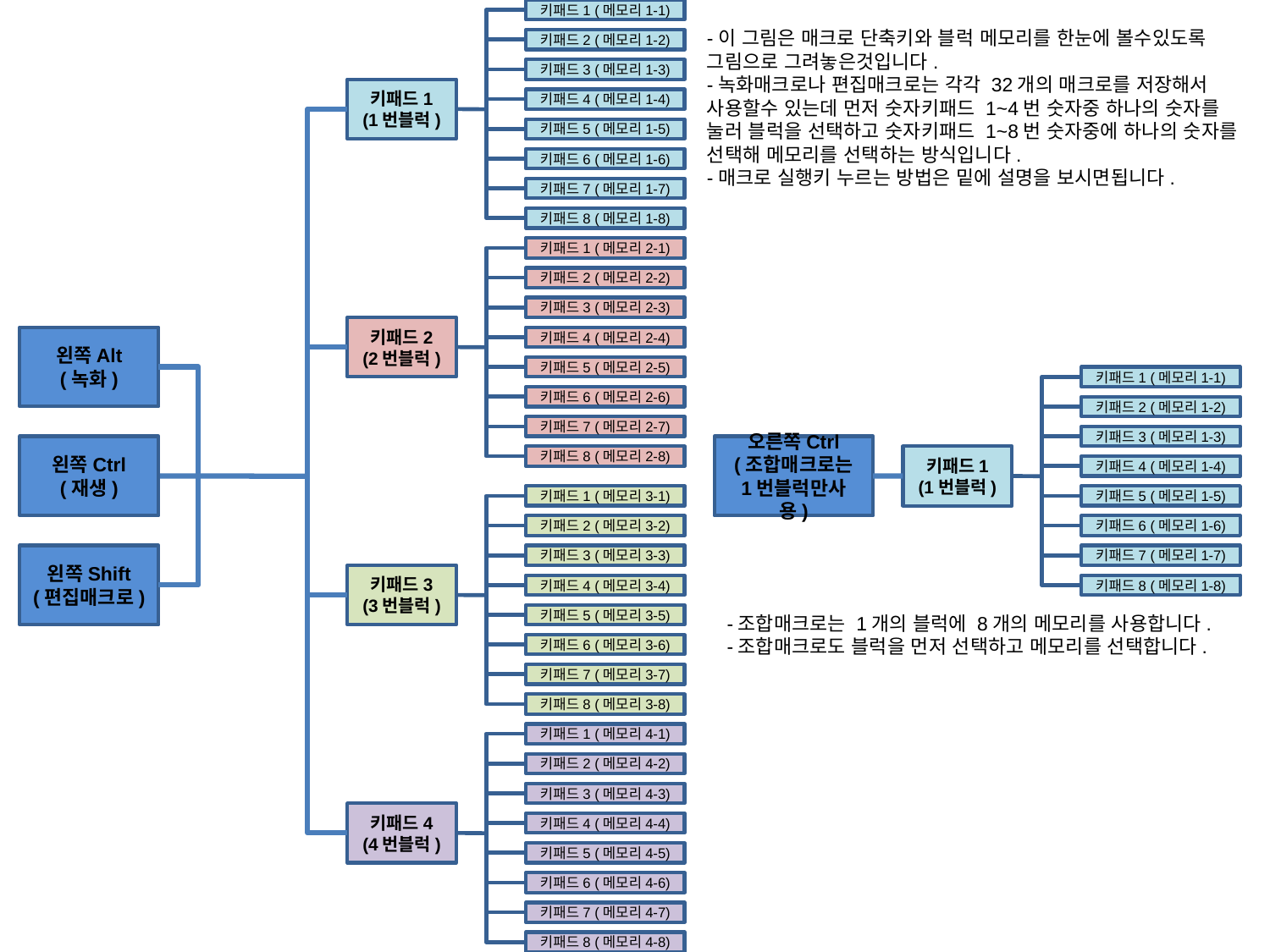

키패드1 (메모리1-1)

키패드2 (메모리1-2)

키패드3 (메모리1-3)

키패드1
(1번블럭)

키패드4 (메모리1-4)

키패드5 (메모리1-5)

키패드6 (메모리1-6)

키패드7 (메모리1-7)

키패드8 (메모리1-8)

키패드1 (메모리2-1)

키패드2 (메모리2-2)

키패드3 (메모리2-3)

키패드2
(2번블럭)

왼쪽Alt
(녹화)

키패드4 (메모리2-4)

키패드5 (메모리2-5)

키패드6 (메모리2-6)

키패드7 (메모리2-7)

왼쪽Ctrl
(재생)

키패드8 (메모리2-8)

키패드1 (메모리3-1)

키패드2 (메모리3-2)

왼쪽Shift
(편집매크로)

키패드3 (메모리3-3)

키패드3
(3번블럭)

키패드4 (메모리3-4)

키패드5 (메모리3-5)

키패드6 (메모리3-6)

키패드7 (메모리3-7)

키패드8 (메모리3-8)

키패드1 (메모리4-1)

키패드2 (메모리4-2)

키패드3 (메모리4-3)

키패드4
(4번블럭)

키패드4 (메모리4-4)

키패드5 (메모리4-5)

키패드6 (메모리4-6)

키패드7 (메모리4-7)

키패드8 (메모리4-8)

-이 그림은 매크로 단축키와 블럭 메모리를 한눈에 볼수있도록
그림으로 그려놓은것입니다.
-녹화매크로나 편집매크로는 각각 32개의 매크로를 저장해서 사용할수 있는데 먼저 숫자키패드 1~4번 숫자중 하나의 숫자를 눌러 블럭을 선택하고 숫자키패드 1~8번 숫자중에 하나의 숫자를 선택해 메모리를 선택하는 방식입니다.
-매크로 실행키 누르는 방법은 밑에 설명을 보시면됩니다.

키패드1 (메모리1-1)

키패드2 (메모리1-2)

키패드3 (메모리1-3)

오른쪽Ctrl
(조합매크로는 1번블럭만사용)

키패드1
(1번블럭)

키패드4 (메모리1-4)

키패드5 (메모리1-5)

키패드6 (메모리1-6)

키패드7 (메모리1-7)

키패드8 (메모리1-8)

-조합매크로는 1개의 블럭에 8개의 메모리를 사용합니다.
-조합매크로도 블럭을 먼저 선택하고 메모리를 선택합니다.